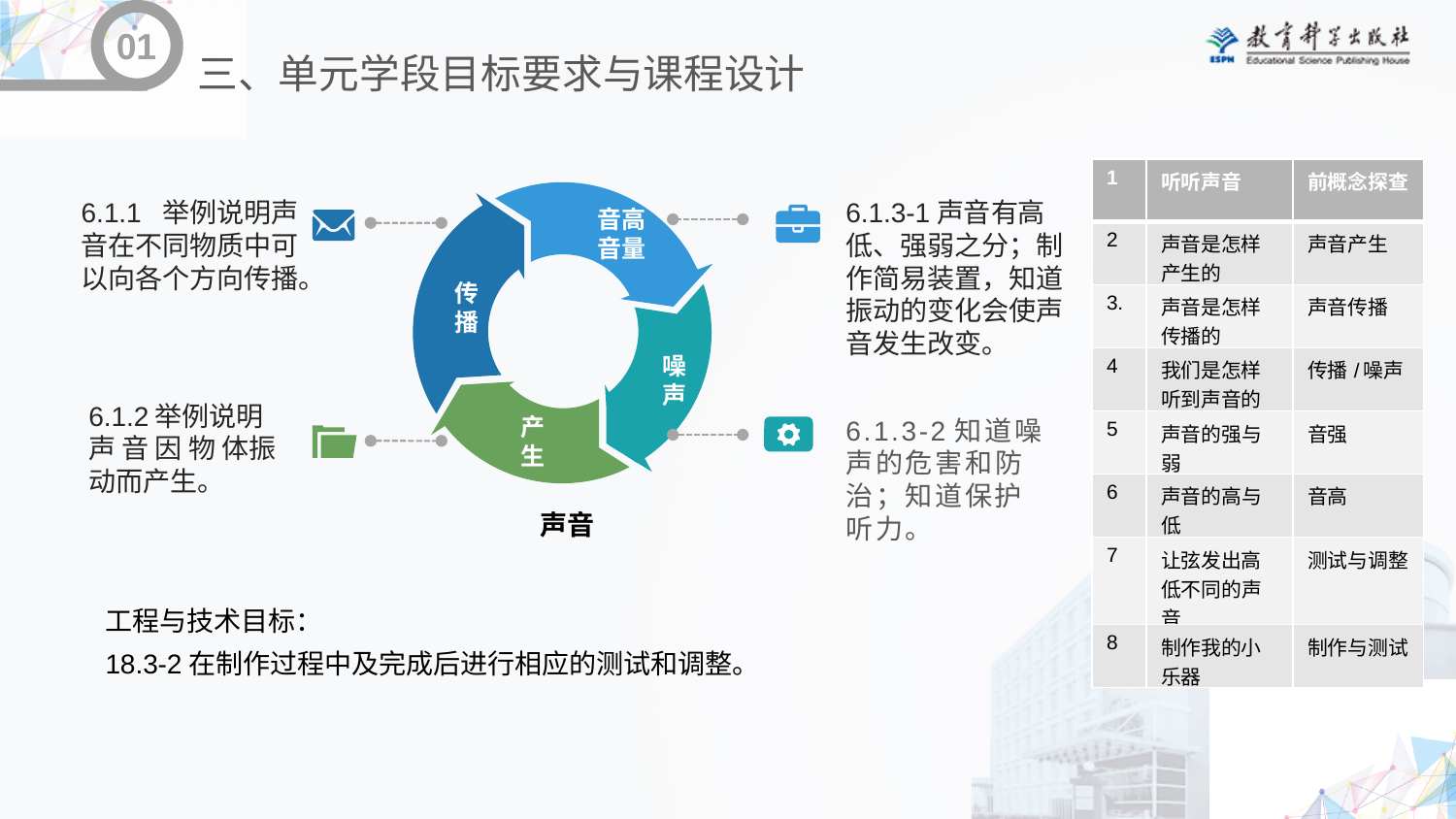

01
三、单元学段目标要求与课程设计

| 1 | 听听声音 | 前概念探查 |
| --- | --- | --- |
| 2 | 声音是怎样产生的 | 声音产生 |
| 3. | 声音是怎样传播的 | 声音传播 |
| 4 | 我们是怎样听到声音的 | 传播/噪声 |
| 5 | 声音的强与弱 | 音强 |
| 6 | 声音的高与低 | 音高 |
| 7 | 让弦发出高低不同的声音 | 测试与调整 |
| 8 | 制作我的小乐器 | 制作与测试 |

6.1.1  举例说明声音在不同物质中可以向各个方向传播。
6.1.3-1声音有高 低、强弱之分；制作简易装置，知道振动的变化会使声音发生改变。
音高
音量

传播

噪声

6.1.2举例说明声 音 因 物 体振动而产生。
产生
6.1.3-2知道噪声的危害和防治；知道保护听力。

声音
工程与技术目标：
18.3-2在制作过程中及完成后进行相应的测试和调整。